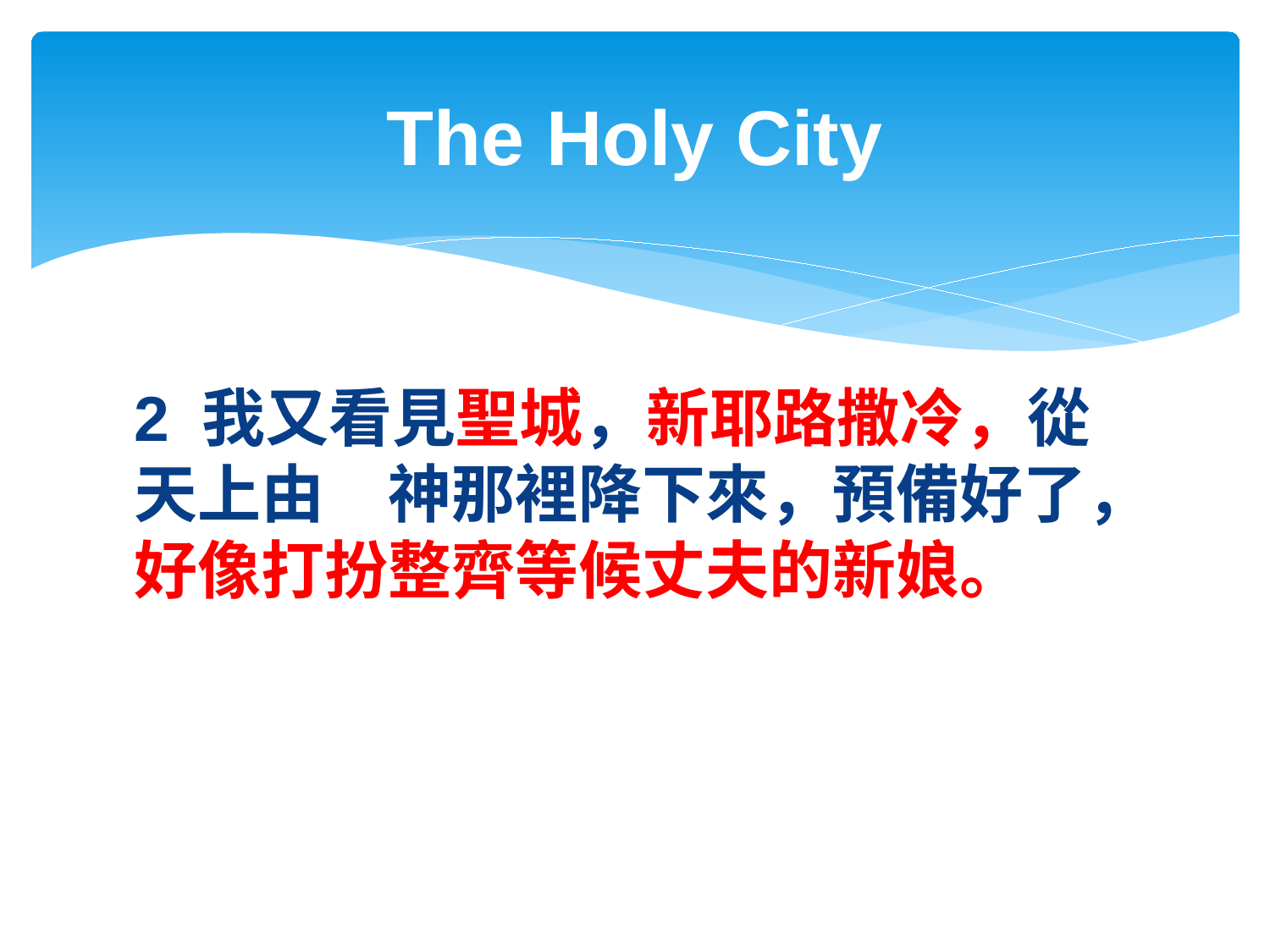

# The Holy City
2 我又看見聖城，新耶路撒冷，從天上由　神那裡降下來，預備好了，好像打扮整齊等候丈夫的新娘。